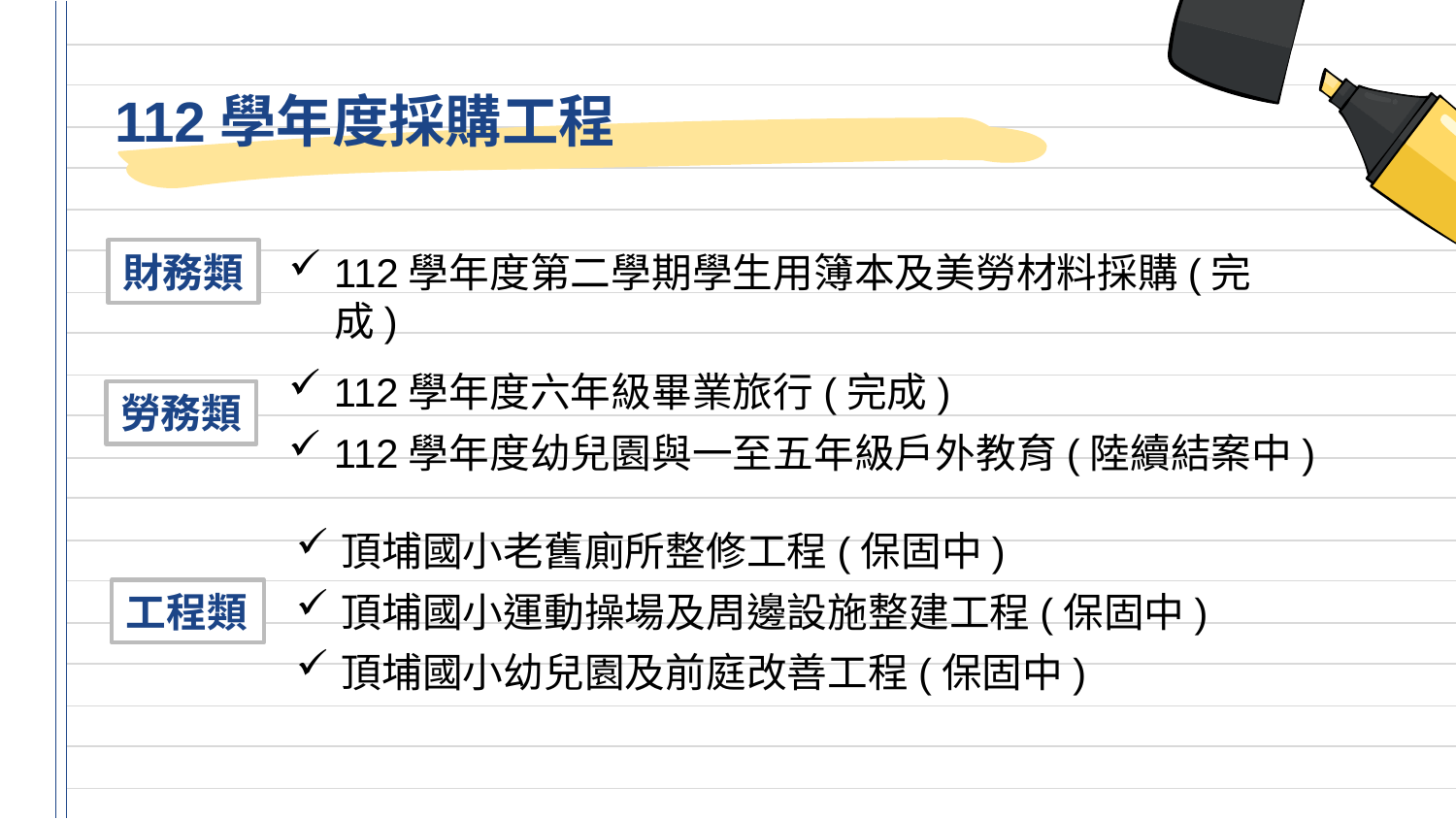

# 112學年度採購工程

財務類
112學年度第二學期學生用簿本及美勞材料採購(完成)

112學年度六年級畢業旅行(完成)
112學年度幼兒園與一至五年級戶外教育(陸續結案中)
勞務類
頂埔國小老舊廁所整修工程(保固中)
頂埔國小運動操場及周邊設施整建工程(保固中)
頂埔國小幼兒園及前庭改善工程(保固中)
工程類